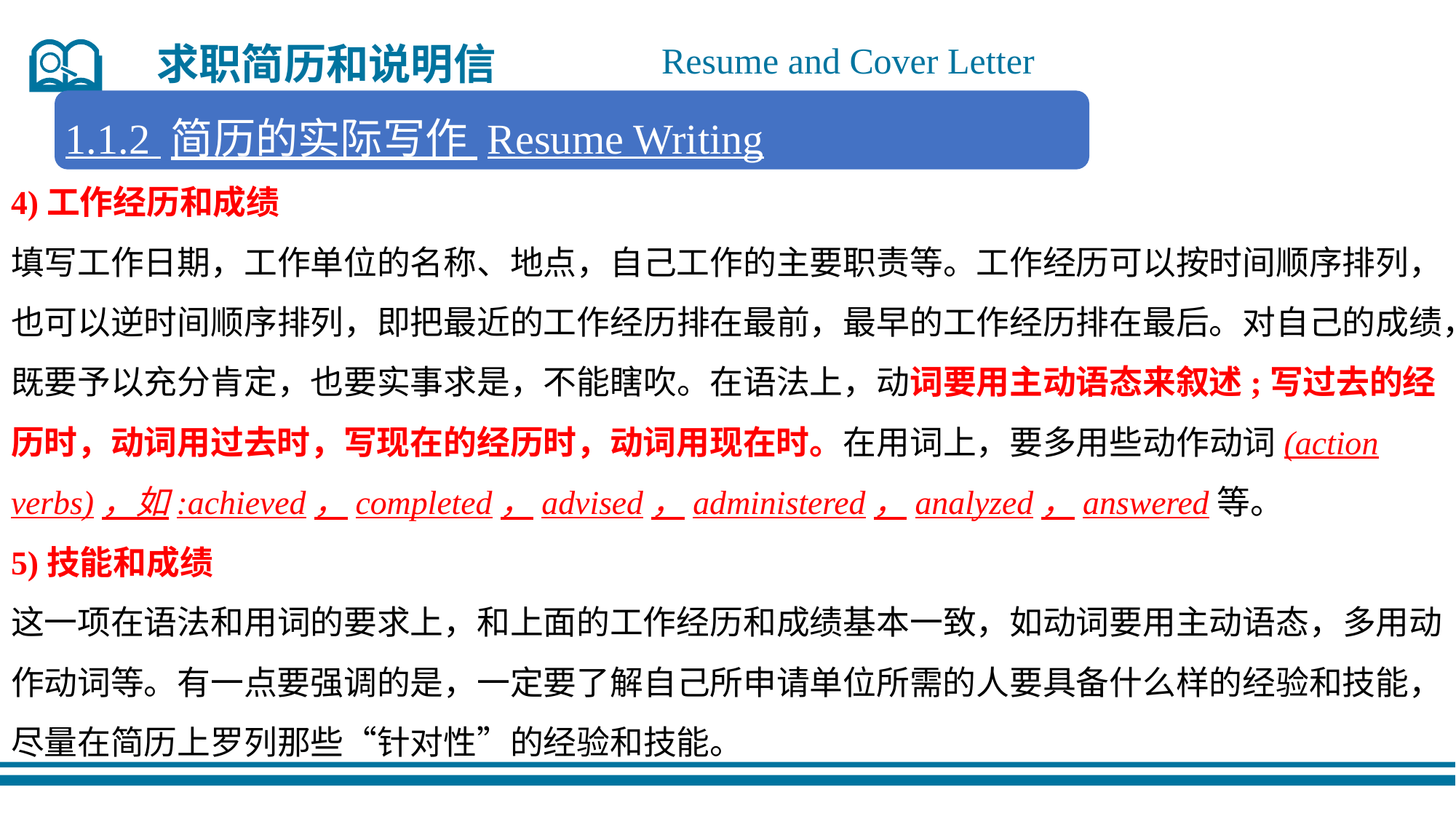

求职简历和说明信
Resume and Cover Letter

1.1.2 简历的实际写作 Resume Writing
4)工作经历和成绩
填写工作日期，工作单位的名称、地点，自己工作的主要职责等。工作经历可以按时间顺序排列，也可以逆时间顺序排列，即把最近的工作经历排在最前，最早的工作经历排在最后。对自己的成绩，既要予以充分肯定，也要实事求是，不能瞎吹。在语法上，动词要用主动语态来叙述;写过去的经历时，动词用过去时，写现在的经历时，动词用现在时。在用词上，要多用些动作动词(action verbs)，如:achieved，completed，advised，administered，analyzed，answered等。
5)技能和成绩
这一项在语法和用词的要求上，和上面的工作经历和成绩基本一致，如动词要用主动语态，多用动作动词等。有一点要强调的是，一定要了解自己所申请单位所需的人要具备什么样的经验和技能，尽量在简历上罗列那些“针对性”的经验和技能。